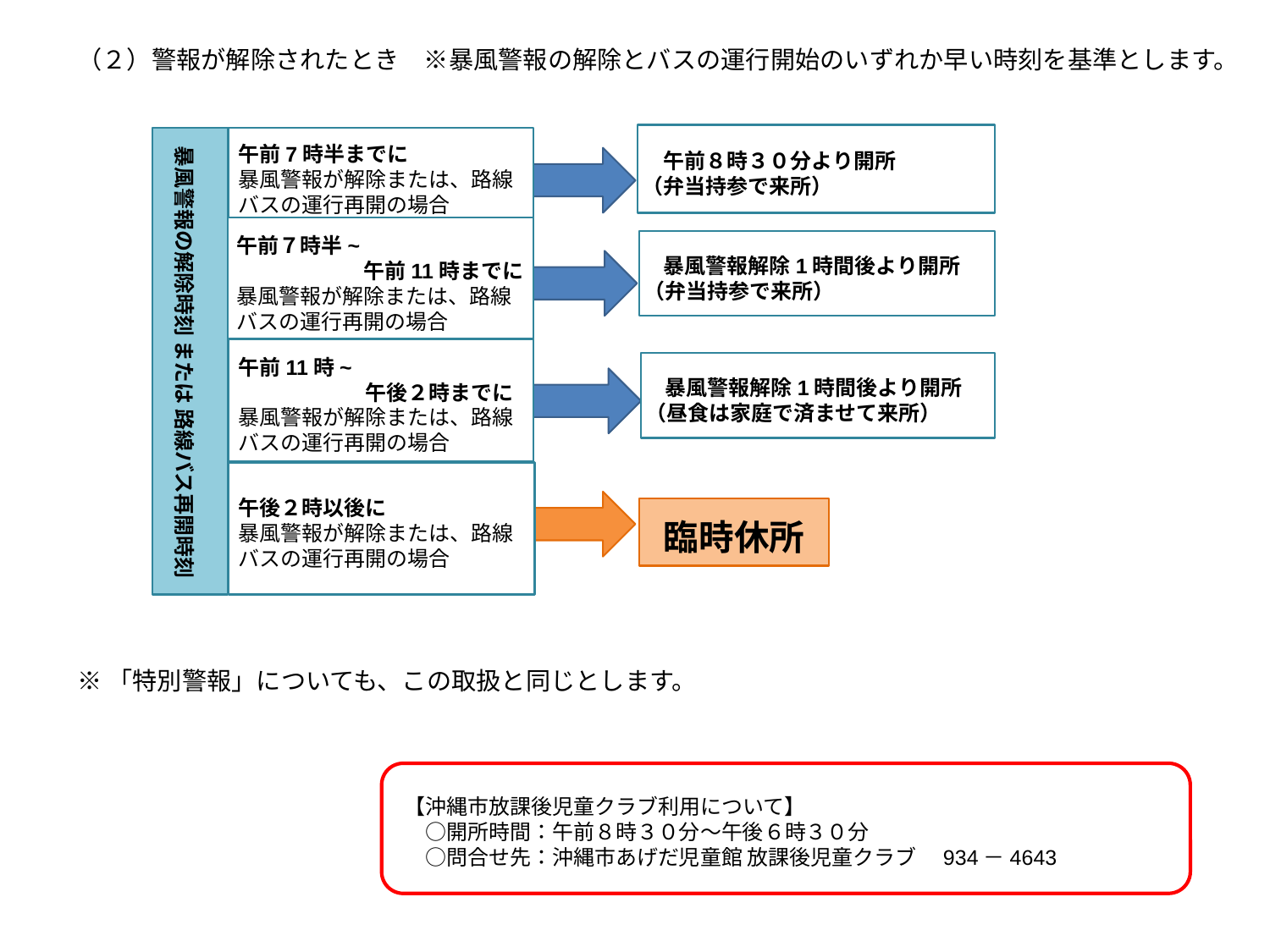

（２）警報が解除されたとき　※暴風警報の解除とバスの運行開始のいずれか早い時刻を基準とします。

　午前８時３０分より開所
（弁当持参で来所）

暴風警報の解除時刻 または 路線バス再開時刻

午前7時半までに
暴風警報が解除または、路線バスの運行再開の場合

午前７時半~
　　　　　　午前11時までに
暴風警報が解除または、路線バスの運行再開の場合
　暴風警報解除1時間後より開所
（弁当持参で来所）

午前11時~
　　　　　　午後２時までに
暴風警報が解除または、路線バスの運行再開の場合
　暴風警報解除1時間後より開所
（昼食は家庭で済ませて来所）

午後２時以後に
暴風警報が解除または、路線バスの運行再開の場合

臨時休所
※「特別警報」についても、この取扱と同じとします。
【沖縄市放課後児童クラブ利用について】
　○開所時間：午前８時３０分～午後６時３０分
　○問合せ先：沖縄市あげだ児童館 放課後児童クラブ　934－4643